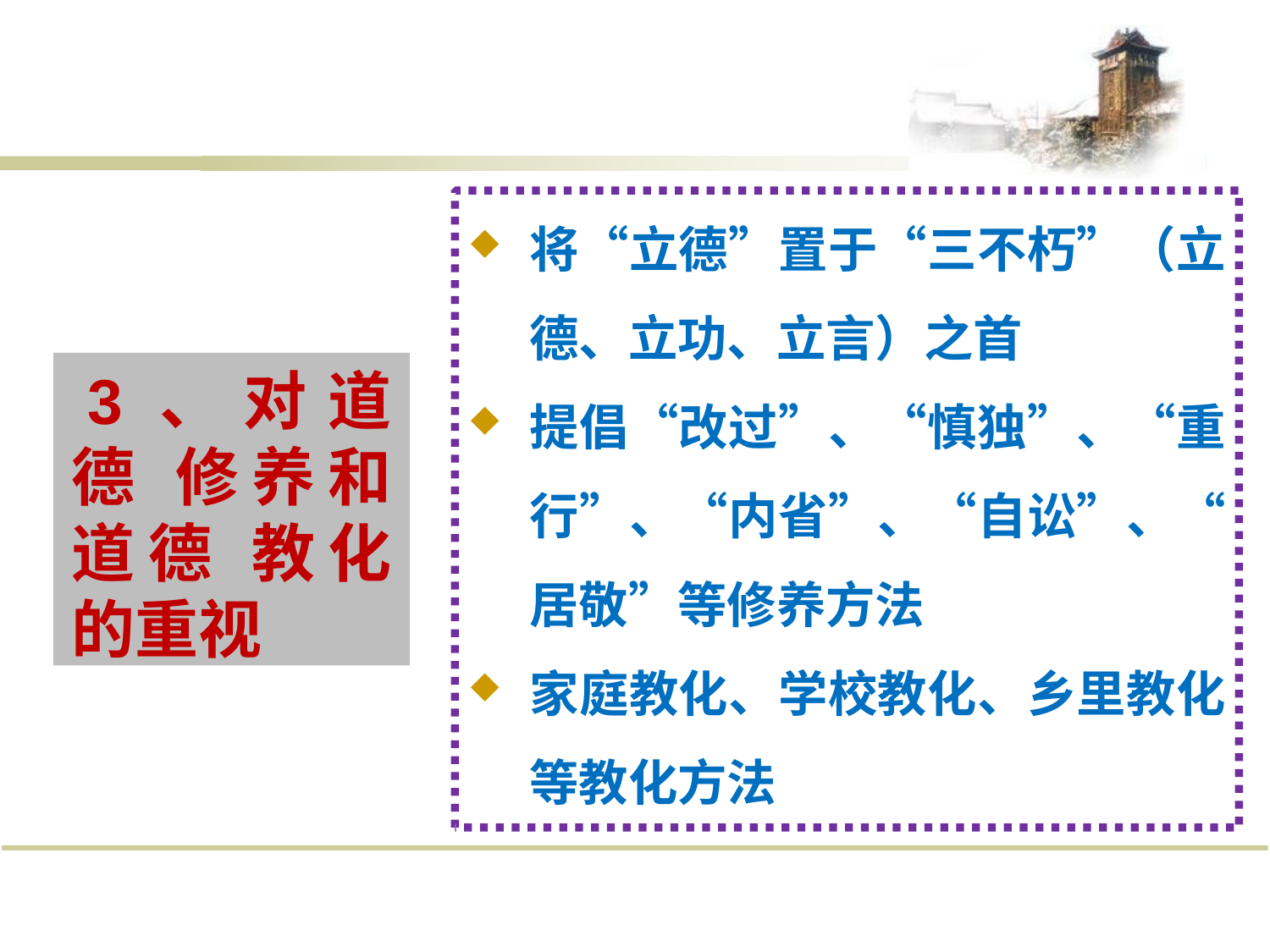

将“立德”置于“三不朽”（立 德、立功、立言）之首
提倡“改过”、“慎独”、“重 行”、“内省”、“自讼”、“ 居敬”等修养方法
家庭教化、学校教化、乡里教化 等教化方法
3、对道德 修养和道德 教化的重视